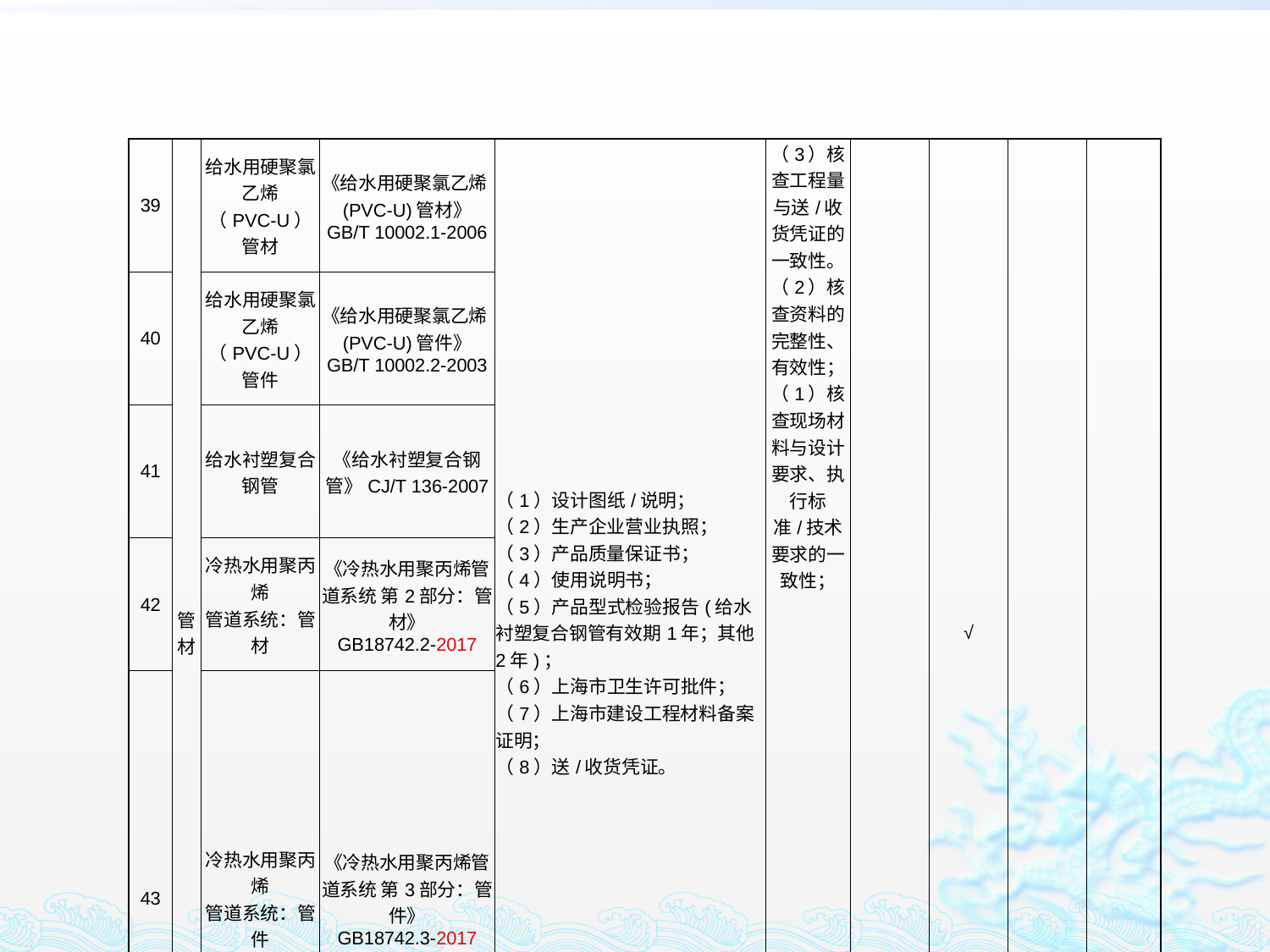

| 39 | 管材 | 给水用硬聚氯乙烯 （PVC-U）管材 | 《给水用硬聚氯乙烯(PVC-U)管材》 GB/T 10002.1-2006 | （1）设计图纸/说明； （2）生产企业营业执照； （3）产品质量保证书； （4）使用说明书； （5）产品型式检验报告(给水衬塑复合钢管有效期1年；其他2年)； （6）上海市卫生许可批件； （7）上海市建设工程材料备案证明； （8）送/收货凭证。 | （3）核查工程量与送/收货凭证的一致性。 （2）核查资料的完整性、有效性； （1）核查现场材料与设计要求、执行标准/技术要求的一致性； |  | √ |  |  |
| --- | --- | --- | --- | --- | --- | --- | --- | --- | --- |
| 40 |  | 给水用硬聚氯乙烯 （PVC-U）管件 | 《给水用硬聚氯乙烯(PVC-U)管件》 GB/T 10002.2-2003 |  |  |  |  |  |  |
| 41 |  | 给水衬塑复合钢管 | 《给水衬塑复合钢管》CJ/T 136-2007 |  |  |  |  |  |  |
| 42 |  | 冷热水用聚丙烯 管道系统：管材 | 《冷热水用聚丙烯管道系统 第2部分：管材》 GB18742.2-2017 |  |  |  |  |  |  |
| 43 |  | 冷热水用聚丙烯 管道系统：管件 | 《冷热水用聚丙烯管道系统 第3部分：管件》 GB18742.3-2017 |  |  |  |  |  |  |